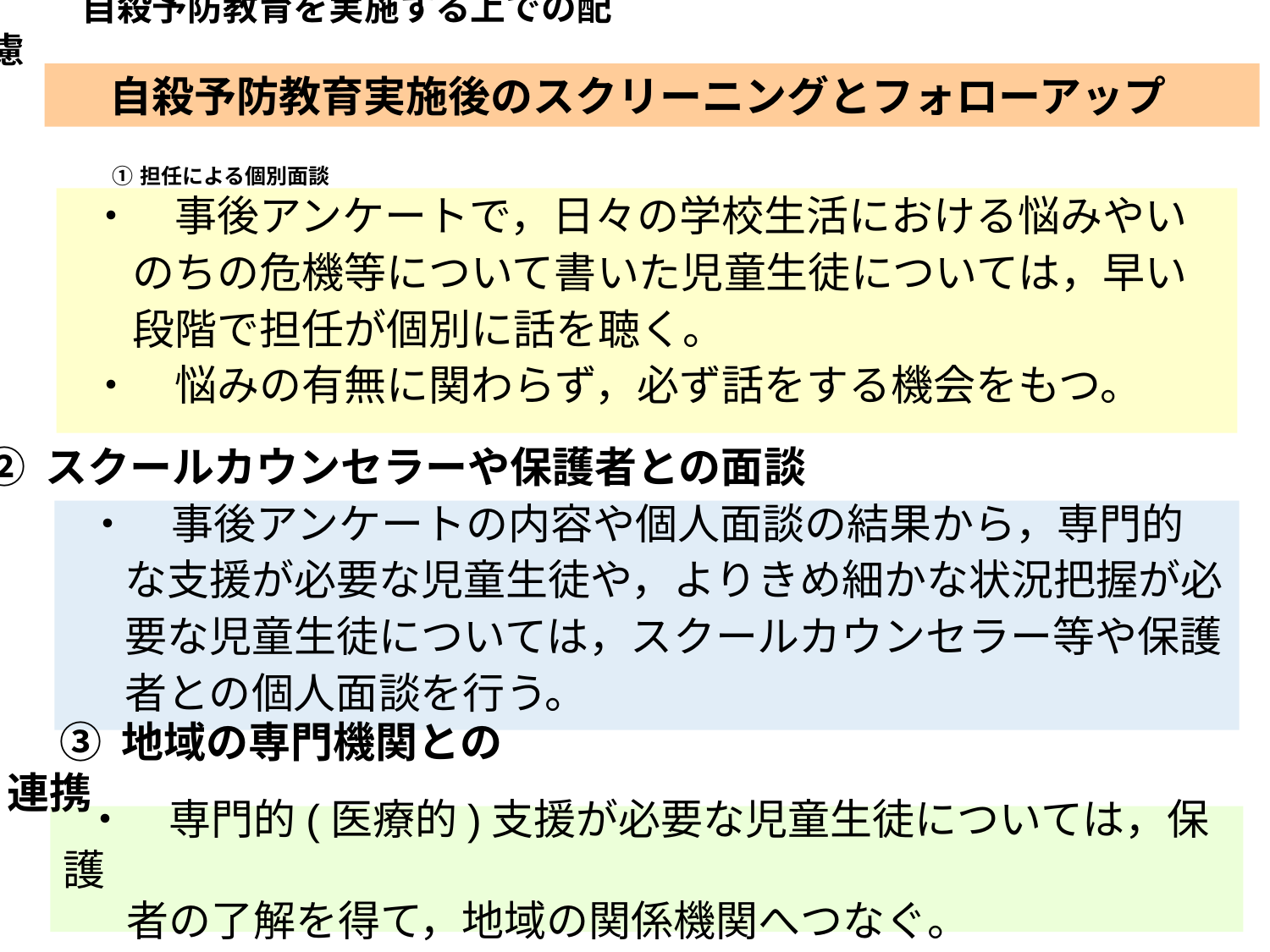

自殺予防教育を実施する上での配慮
自殺予防教育実施後のスクリーニングとフォローアップ
# ① 担任による個別面談
・　事後アンケートで，日々の学校生活における悩みやい

　のちの危機等について書いた児童生徒については，早い

　段階で担任が個別に話を聴く。

・　悩みの有無に関わらず，必ず話をする機会をもつ。
② スクールカウンセラーや保護者との面談

 ・　事後アンケートの内容や個人面談の結果から，専門的

     な支援が必要な児童生徒や，よりきめ細かな状況把握が必

     要な児童生徒については，スクールカウンセラー等や保護

     者との個人面談を行う。

③ 地域の専門機関との連携
・　専門的(医療的)支援が必要な児童生徒については，保護
　者の了解を得て，地域の関係機関へつなぐ。
14